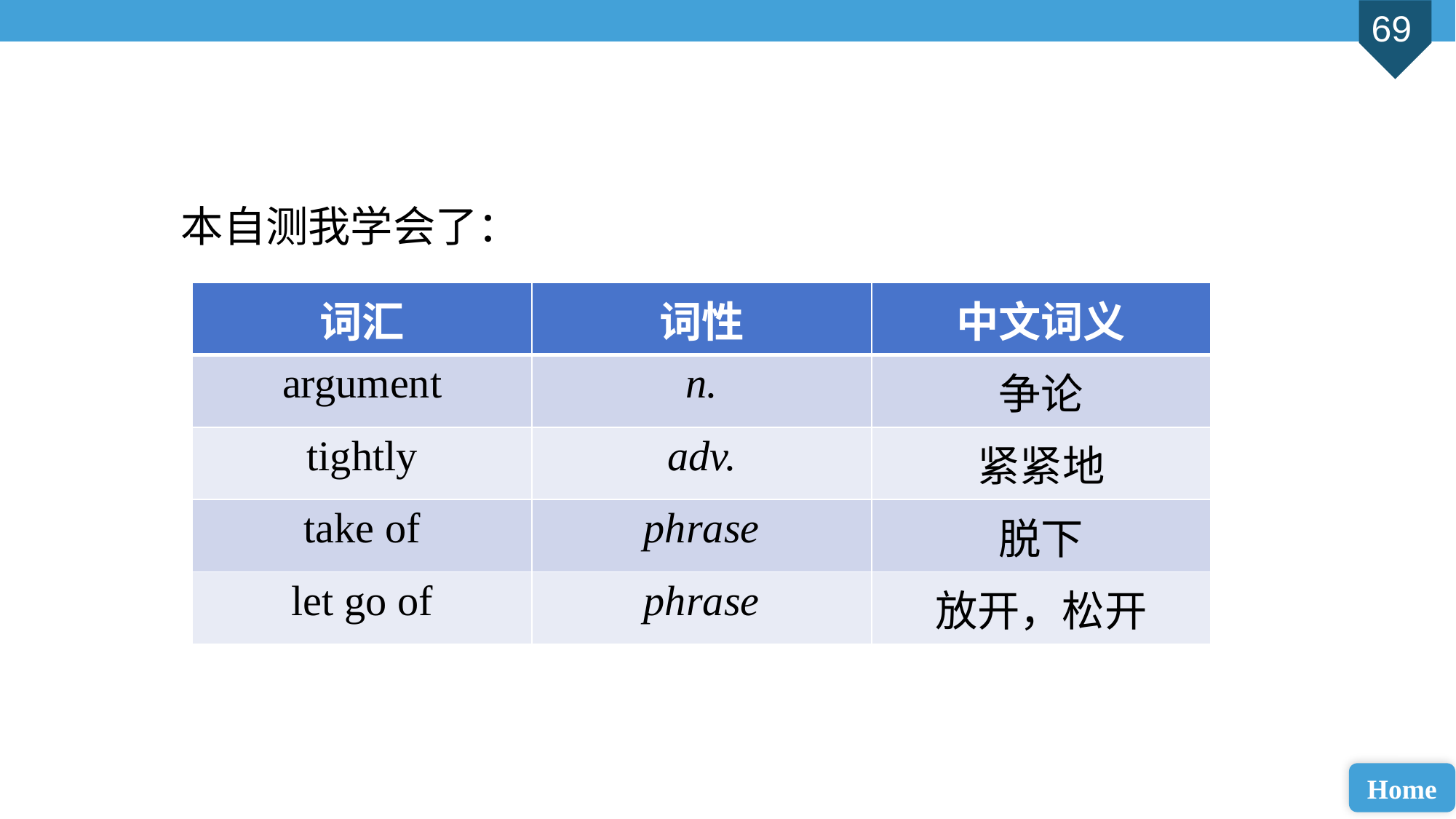

本自测我学会了：
| 词汇 | 词性 | 中文词义 |
| --- | --- | --- |
| argument | n. | 争论 |
| tightly | adv. | 紧紧地 |
| take of | phrase | 脱下 |
| let go of | phrase | 放开，松开 |